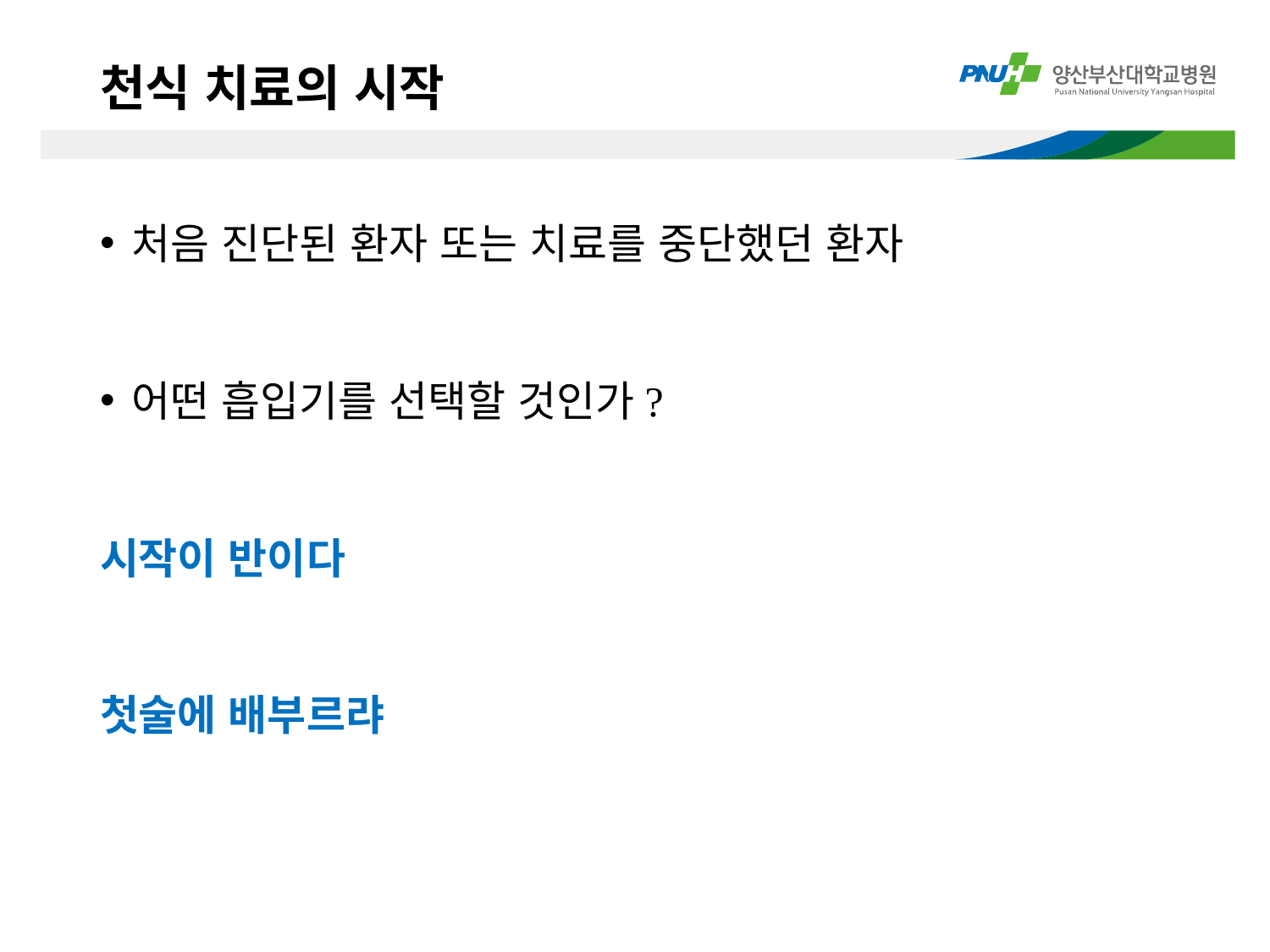

# 천식 치료의 시작
처음 진단된 환자 또는 치료를 중단했던 환자

어떤 흡입기를 선택할 것인가?

시작이 반이다

첫술에 배부르랴